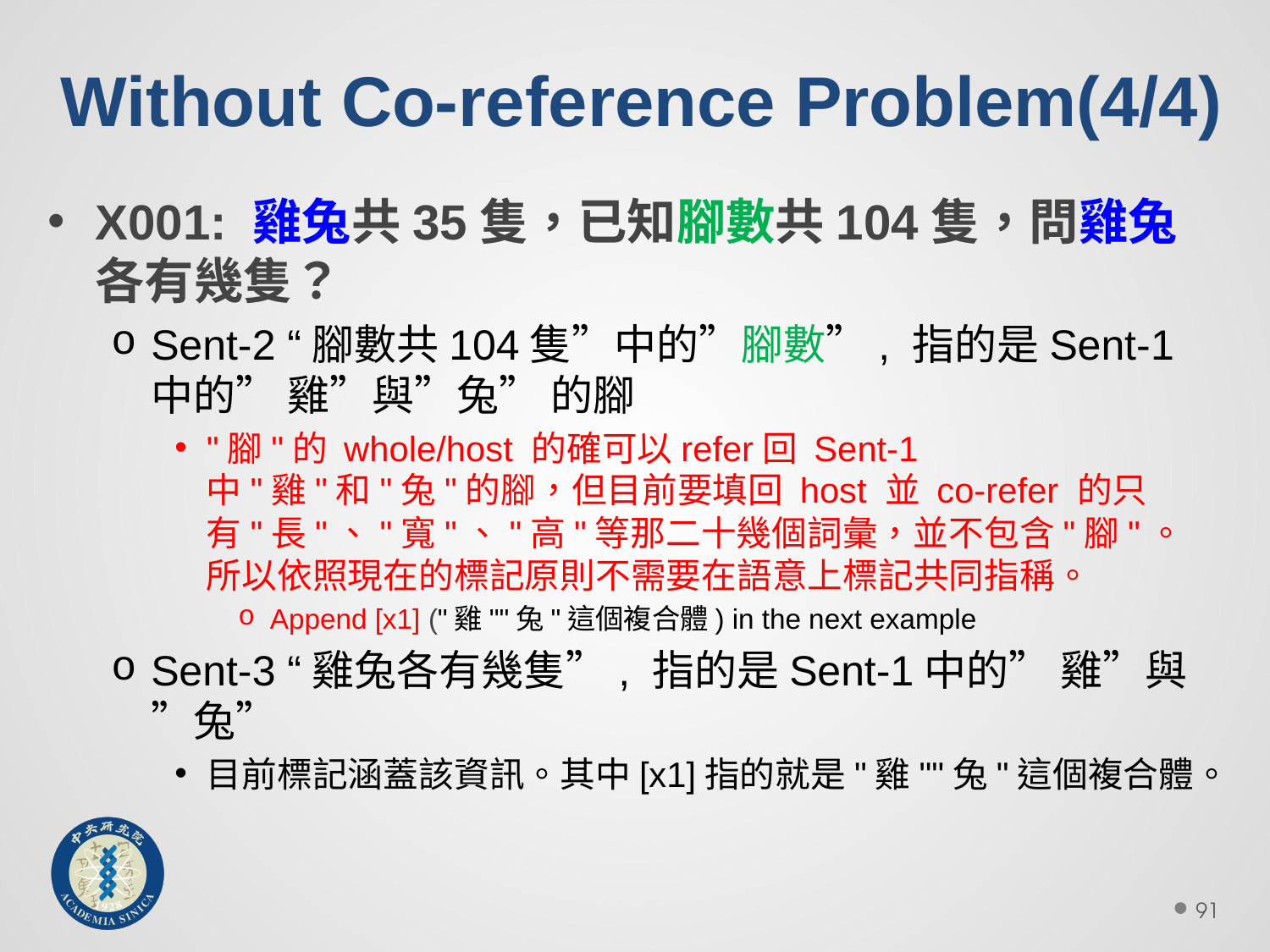

Without Co-reference Problem(4/4)

X001: 雞兔共35隻，已知腳數共104隻，問雞兔各有幾隻？
Sent-2 “腳數共104隻”中的”腳數”, 指的是Sent-1中的” 雞”與”兔” 的腳
"腳"的 whole/host 的確可以refer回 Sent-1中"雞"和"兔"的腳，但目前要填回 host 並 co-refer 的只有"長"、"寬"、"高"等那二十幾個詞彙，並不包含"腳"。所以依照現在的標記原則不需要在語意上標記共同指稱。
Append [x1] ("雞""兔"這個複合體) in the next example
Sent-3 “雞兔各有幾隻”, 指的是Sent-1中的” 雞”與”兔”
目前標記涵蓋該資訊。其中[x1]指的就是"雞""兔"這個複合體。

91